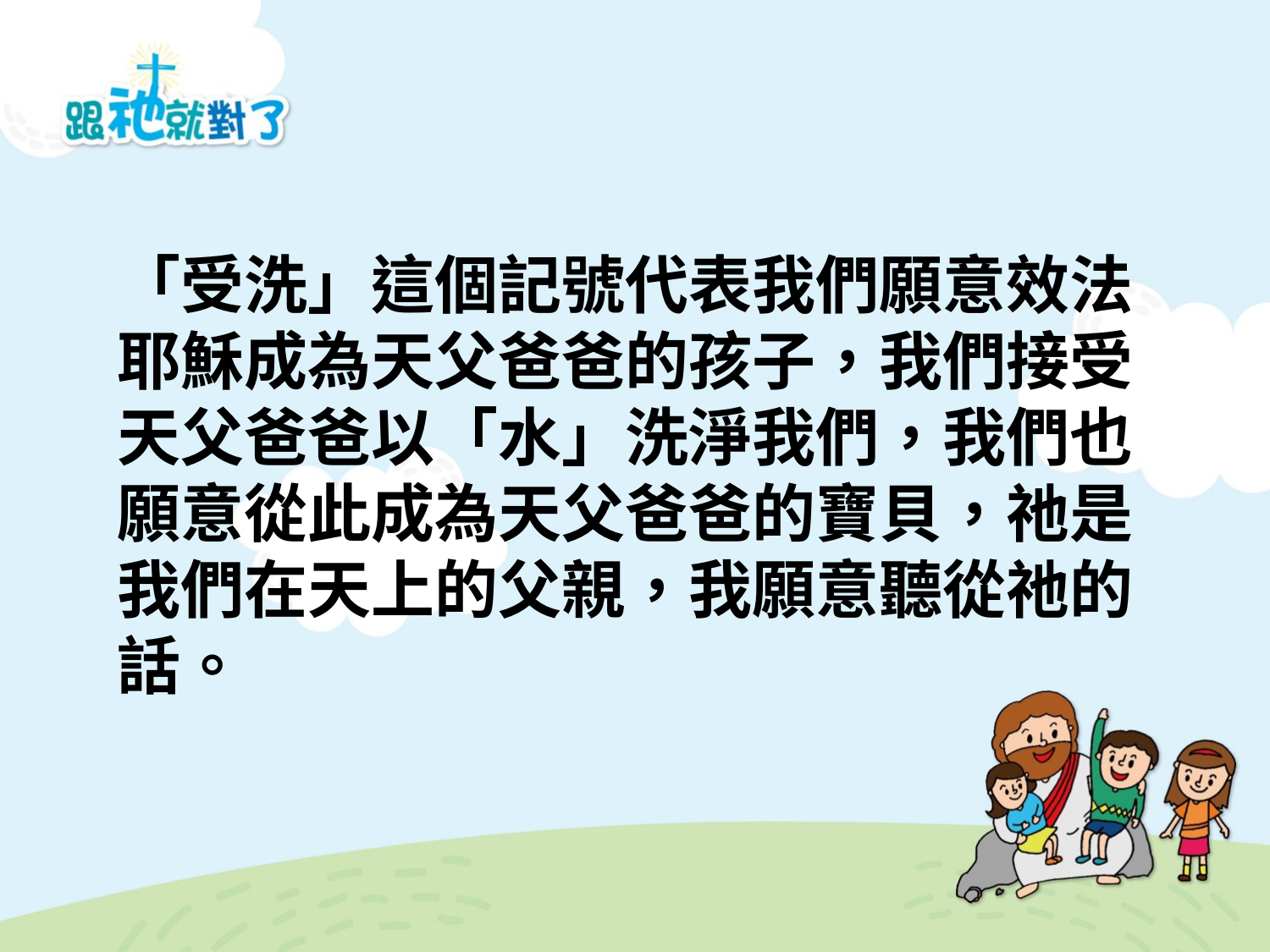

「受洗」這個記號代表我們願意效法耶穌成為天父爸爸的孩子，我們接受天父爸爸以「水」洗淨我們，我們也願意從此成為天父爸爸的寶貝，祂是我們在天上的父親，我願意聽從祂的話。